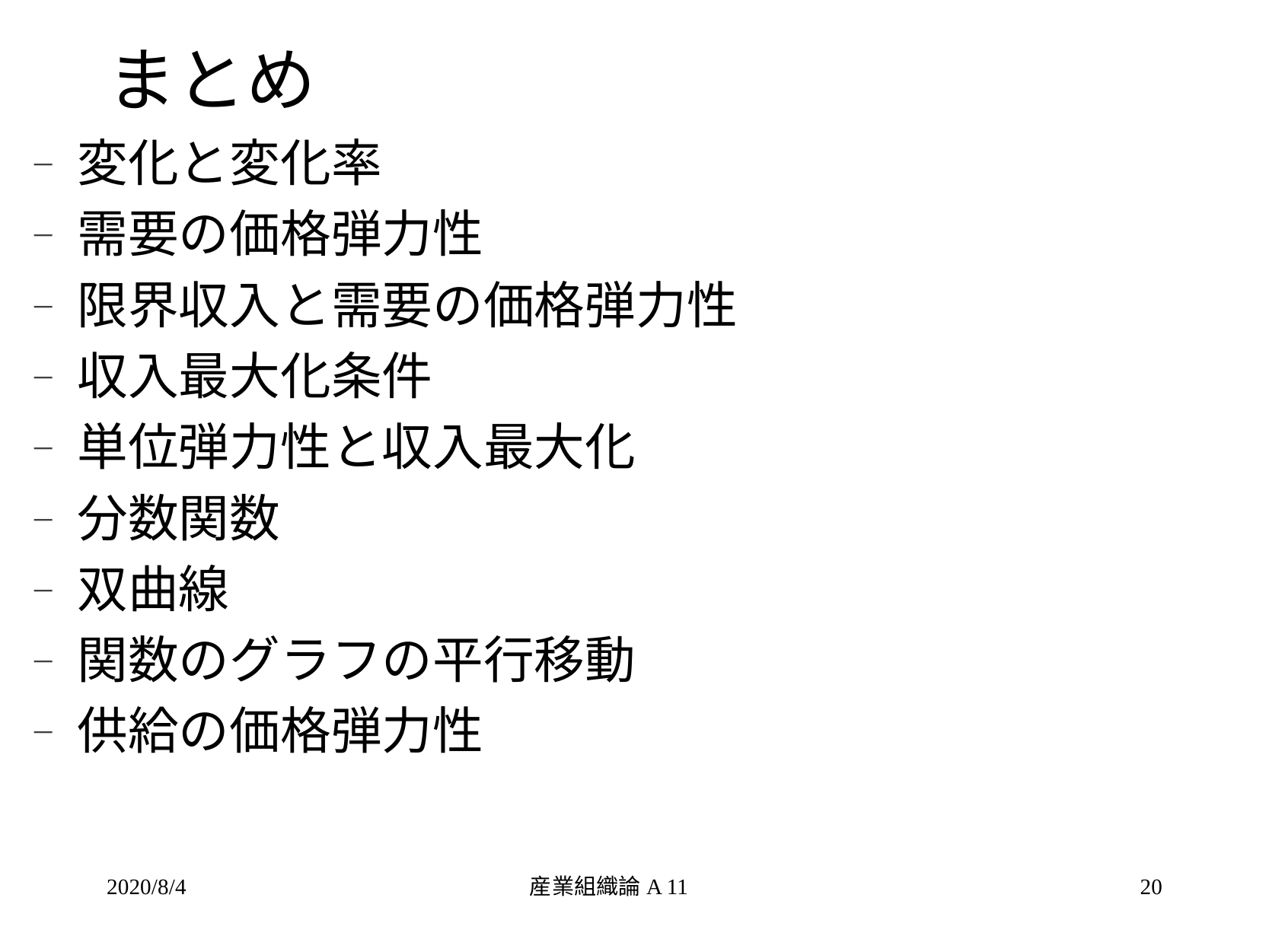

# まとめ
変化と変化率
需要の価格弾力性
限界収入と需要の価格弾力性
収入最大化条件
単位弾力性と収入最大化
分数関数
双曲線
関数のグラフの平行移動
供給の価格弾力性
2020/8/4
産業組織論A 11
20